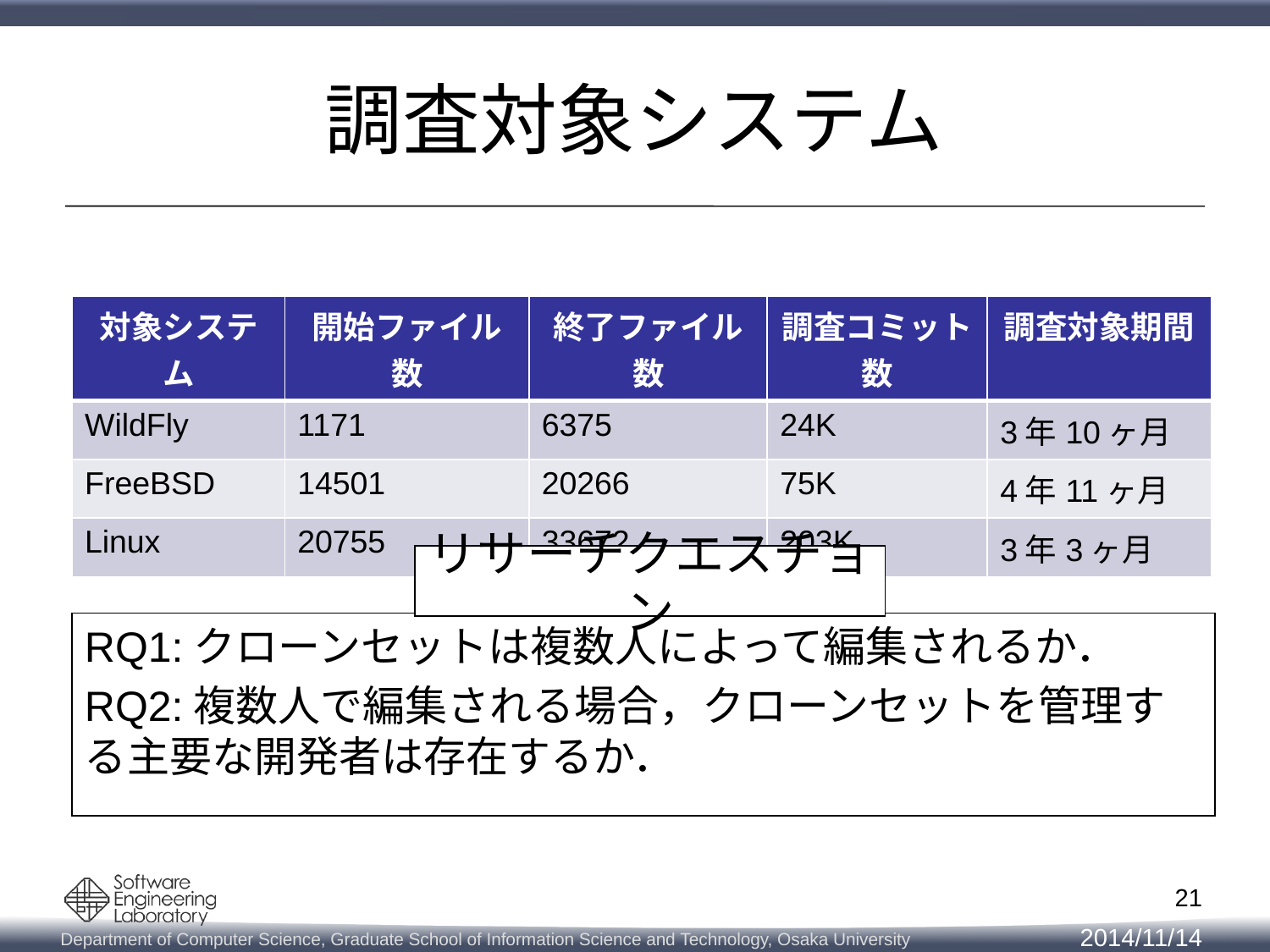

# 調査対象システム
| 対象システム | 開始ファイル数 | 終了ファイル数 | 調査コミット数 | 調査対象期間 |
| --- | --- | --- | --- | --- |
| WildFly | 1171 | 6375 | 24K | 3年10ヶ月 |
| FreeBSD | 14501 | 20266 | 75K | 4年11ヶ月 |
| Linux | 20755 | 33672 | 203K | 3年3ヶ月 |
リサーチクエスチョン
RQ1:クローンセットは複数人によって編集されるか．
RQ2:複数人で編集される場合，クローンセットを管理する主要な開発者は存在するか．
21
2014/11/14